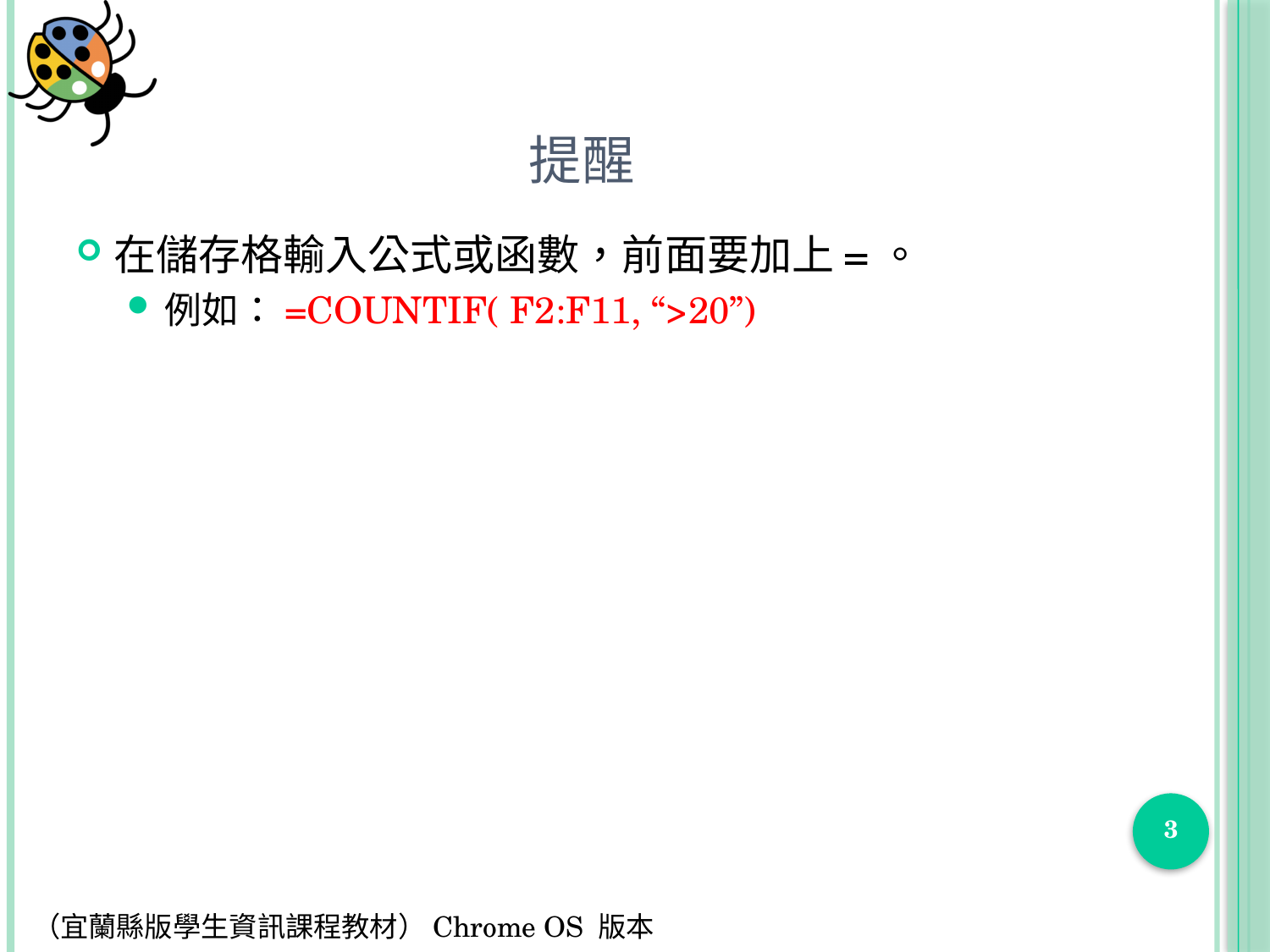

# 提醒
在儲存格輸入公式或函數，前面要加上=。
例如：=COUNTIF( F2:F11, “>20”)

3